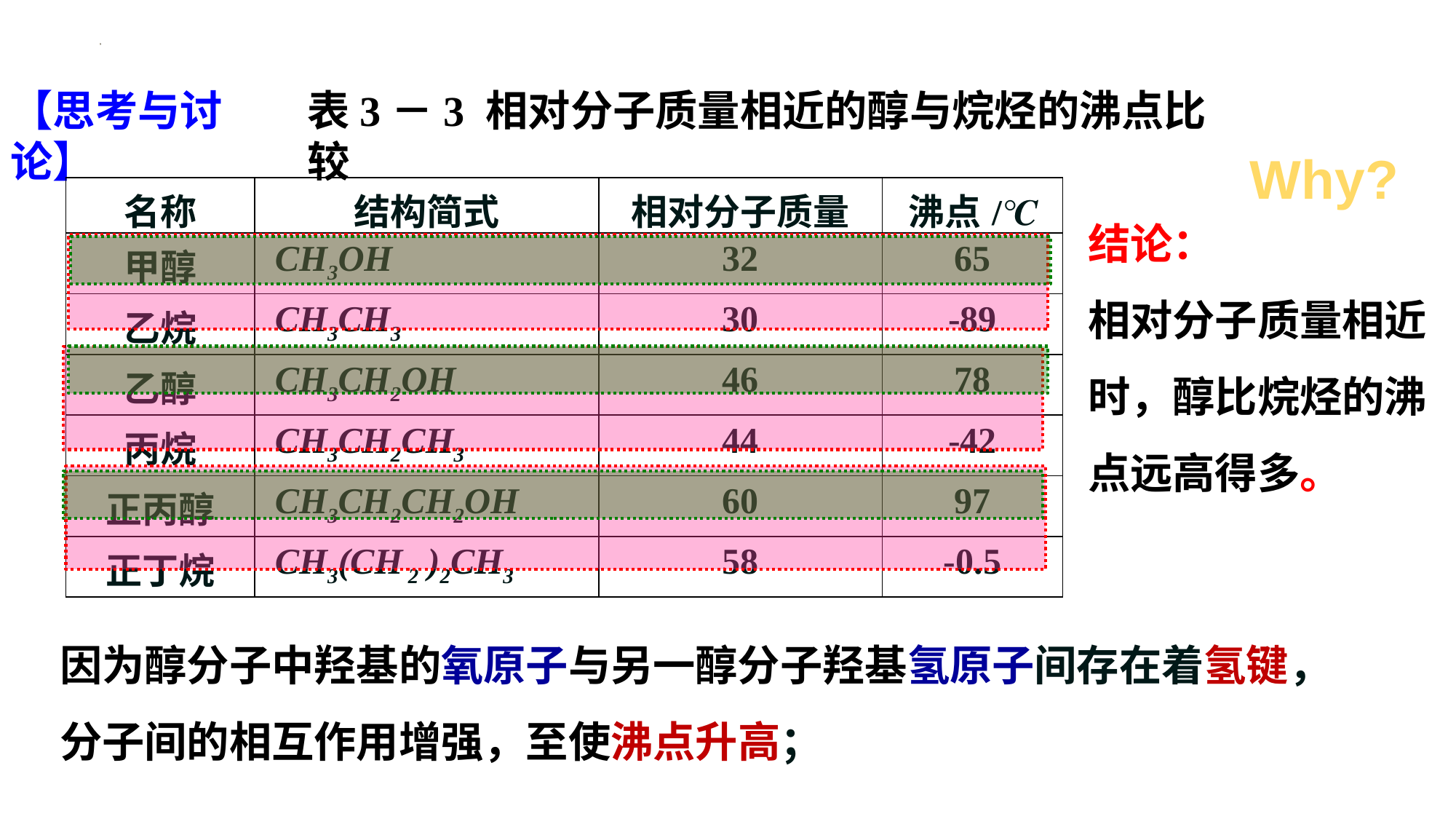

【思考与讨论】
表3－3 相对分子质量相近的醇与烷烃的沸点比较
Why?
| 名称 | 结构简式 | 相对分子质量 | 沸点/℃ |
| --- | --- | --- | --- |
| 甲醇 | CH3OH | 32 | 65 |
| 乙烷 | CH3CH3 | 30 | -89 |
| 乙醇 | CH3CH2OH | 46 | 78 |
| 丙烷 | CH3CH2CH3 | 44 | -42 |
| 正丙醇 | CH3CH2CH2OH | 60 | 97 |
| 正丁烷 | CH3(CH 2 )2CH3 | 58 | -0.5 |
结论：
相对分子质量相近时，醇比烷烃的沸点远高得多。

因为醇分子中羟基的氧原子与另一醇分子羟基氢原子间存在着氢键，分子间的相互作用增强，至使沸点升高；